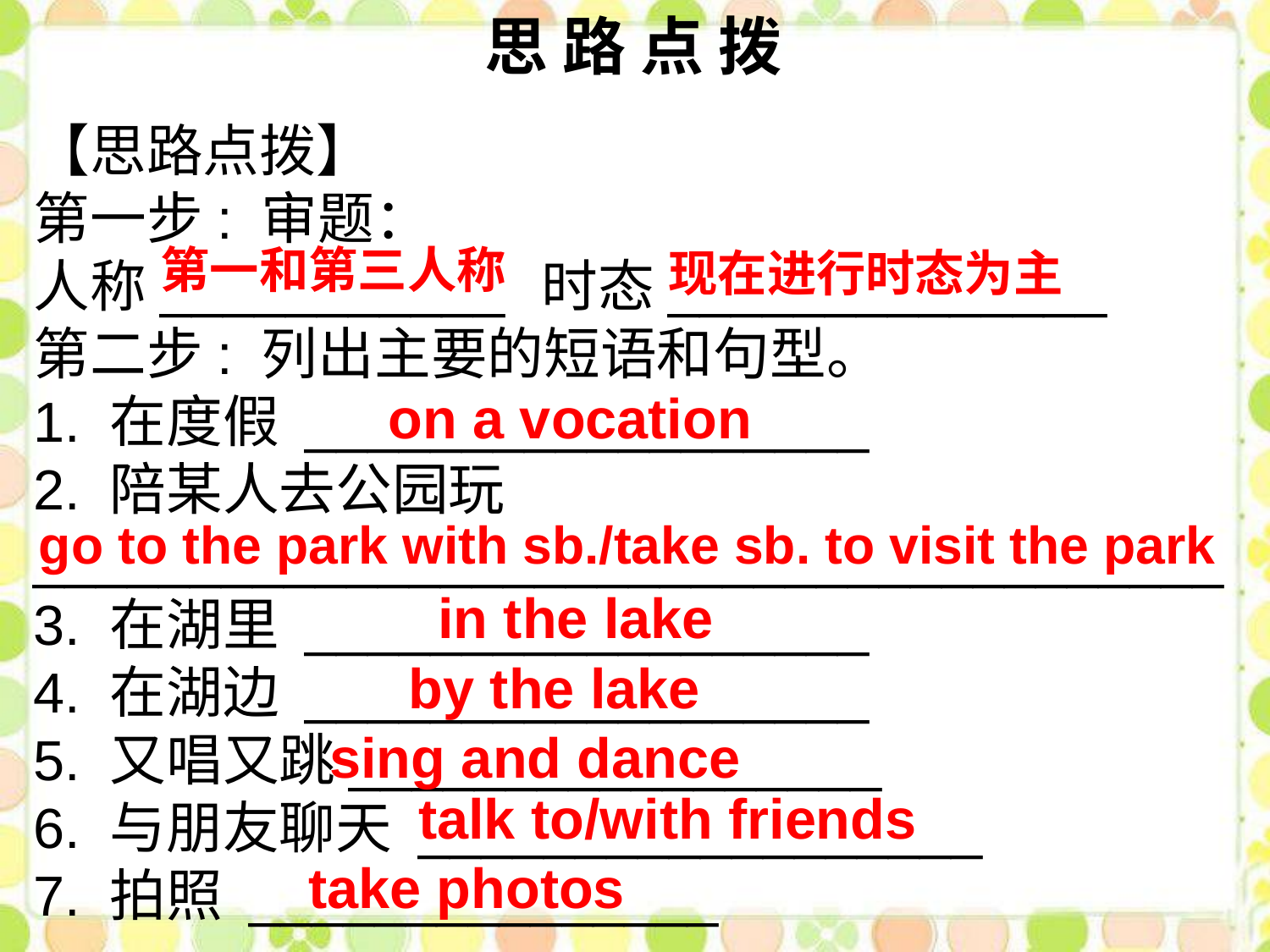

思 路 点 拨
【思路点拨】
第一步: 审题：
人称___________ 	时态______________
第二步: 列出主要的短语和句型。
1. 在度假 __________________
2. 陪某人去公园玩 ______________________________________
3. 在湖里 __________________
4. 在湖边 __________________
5. 又唱又跳_________________
6. 与朋友聊天 __________________
7. 拍照 _______________
第一和第三人称
现在进行时态为主
on a vocation
go to the park with sb./take sb. to visit the park
in the lake
by the lake
sing and dance
talk to/with friends
take photos